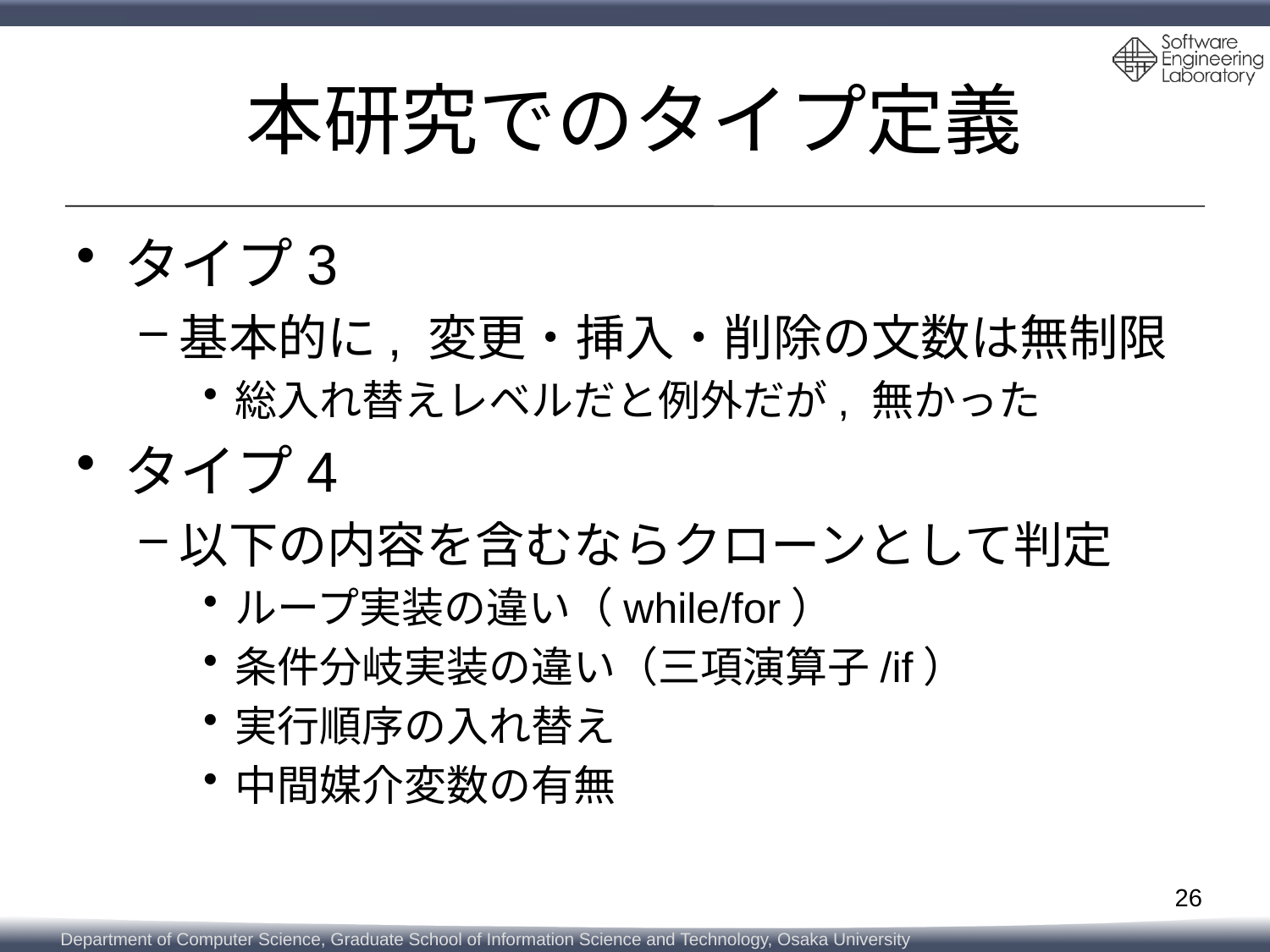

# 本研究でのタイプ定義
タイプ3
基本的に, 変更・挿入・削除の文数は無制限
総入れ替えレベルだと例外だが, 無かった
タイプ4
以下の内容を含むならクローンとして判定
ループ実装の違い（while/for）
条件分岐実装の違い（三項演算子/if）
実行順序の入れ替え
中間媒介変数の有無
26